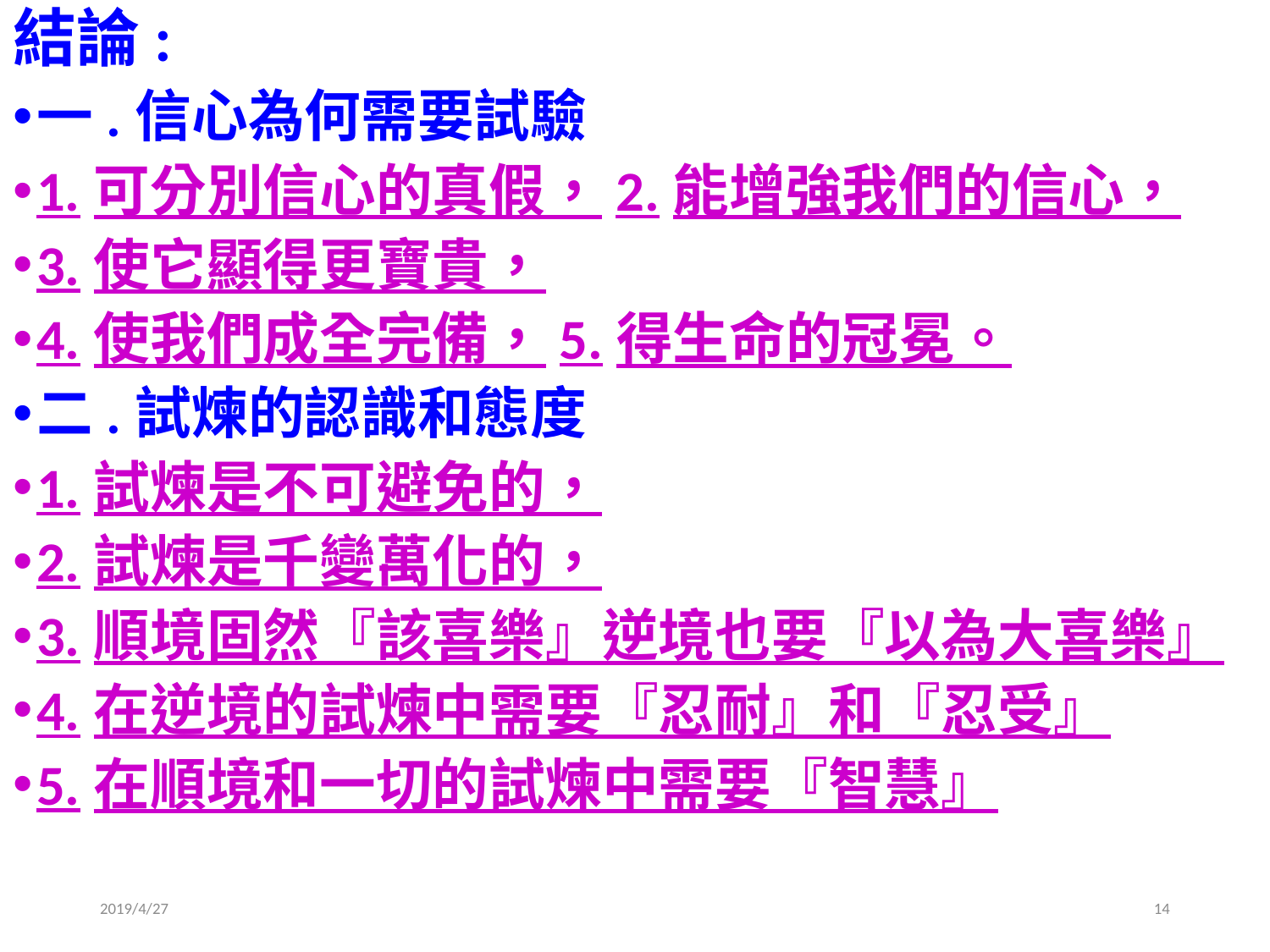

結論:
一.信心為何需要試驗
1.可分別信心的真假，2.能增強我們的信心，
3.使它顯得更寶貴，
4.使我們成全完備，5.得生命的冠冕。
二.試煉的認識和態度
1.試煉是不可避免的，
2.試煉是千變萬化的，
3.順境固然『該喜樂』逆境也要『以為大喜樂』
4.在逆境的試煉中需要『忍耐』和『忍受』
5.在順境和一切的試煉中需要『智慧』

2019/4/27
14